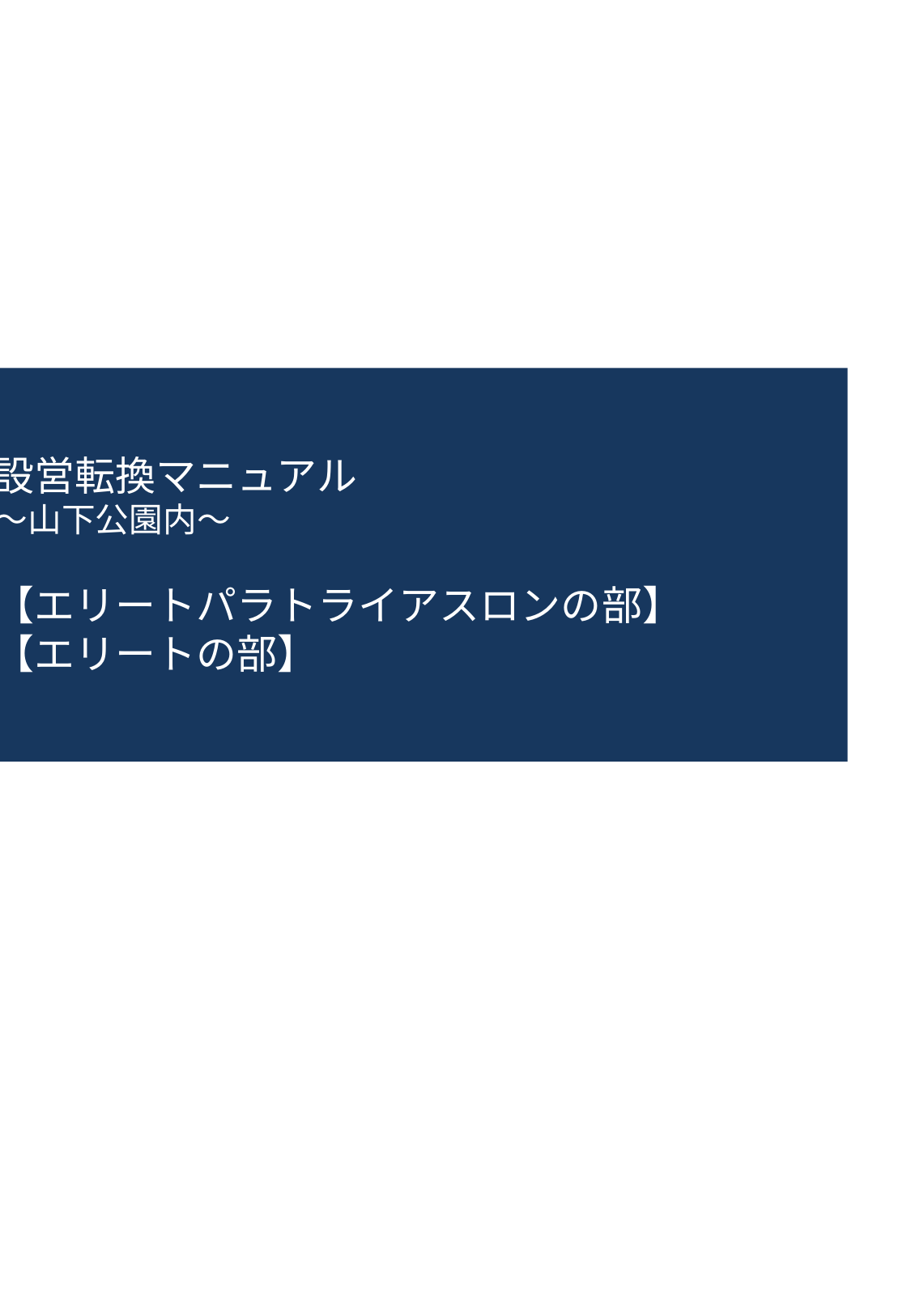

設営転換マニュアル
～山下公園内～

【エリートパラトライアスロンの部】
【エリートの部】